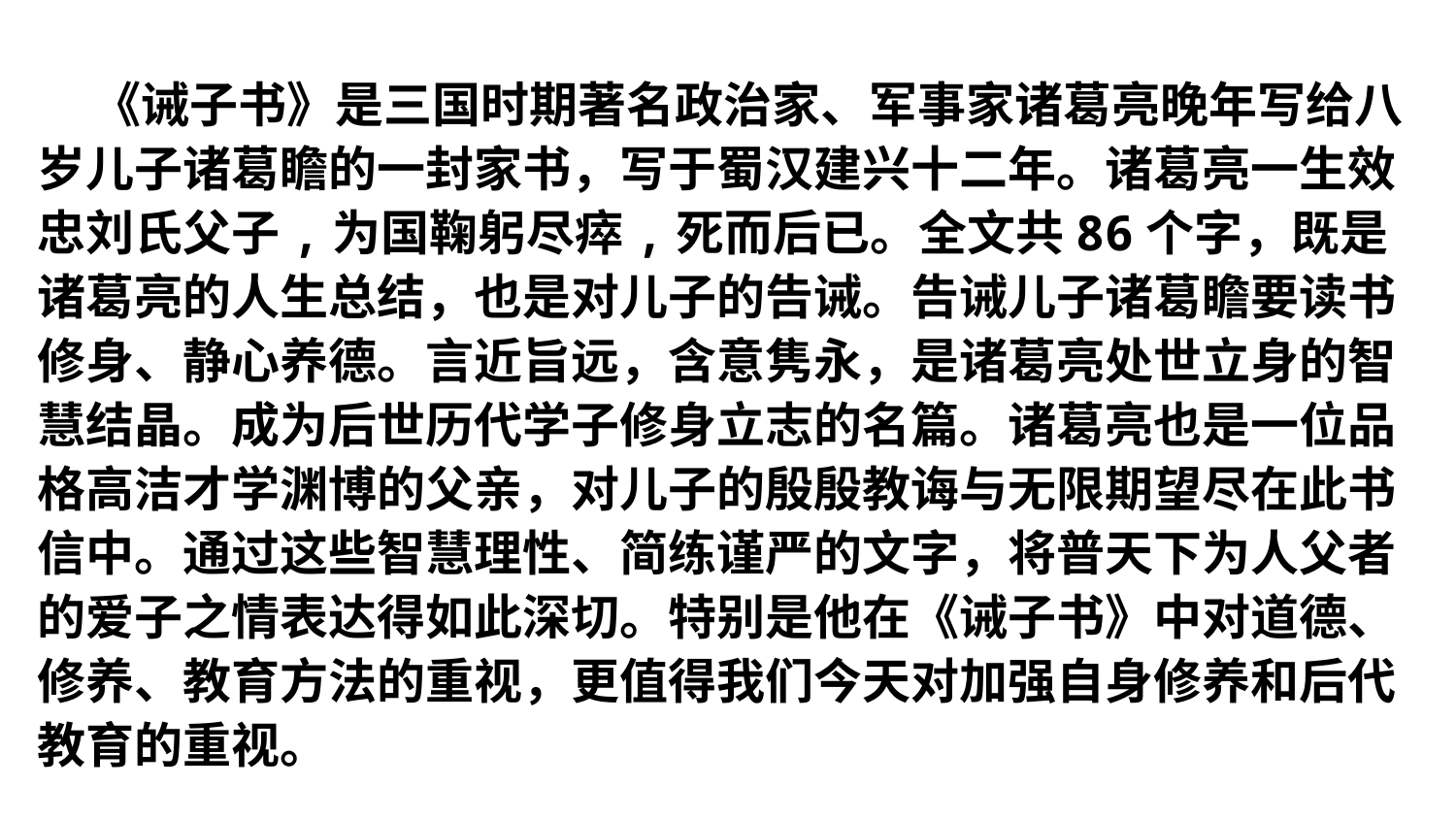

《诫子书》是三国时期著名政治家、军事家诸葛亮晚年写给八岁儿子诸葛瞻的一封家书，写于蜀汉建兴十二年。诸葛亮一生效忠刘氏父子,为国鞠躬尽瘁,死而后已。全文共86个字，既是诸葛亮的人生总结，也是对儿子的告诫。告诫儿子诸葛瞻要读书修身、静心养德。言近旨远，含意隽永，是诸葛亮处世立身的智慧结晶。成为后世历代学子修身立志的名篇。诸葛亮也是一位品格高洁才学渊博的父亲，对儿子的殷殷教诲与无限期望尽在此书信中。通过这些智慧理性、简练谨严的文字，将普天下为人父者的爱子之情表达得如此深切。特别是他在《诫子书》中对道德、修养、教育方法的重视，更值得我们今天对加强自身修养和后代教育的重视。